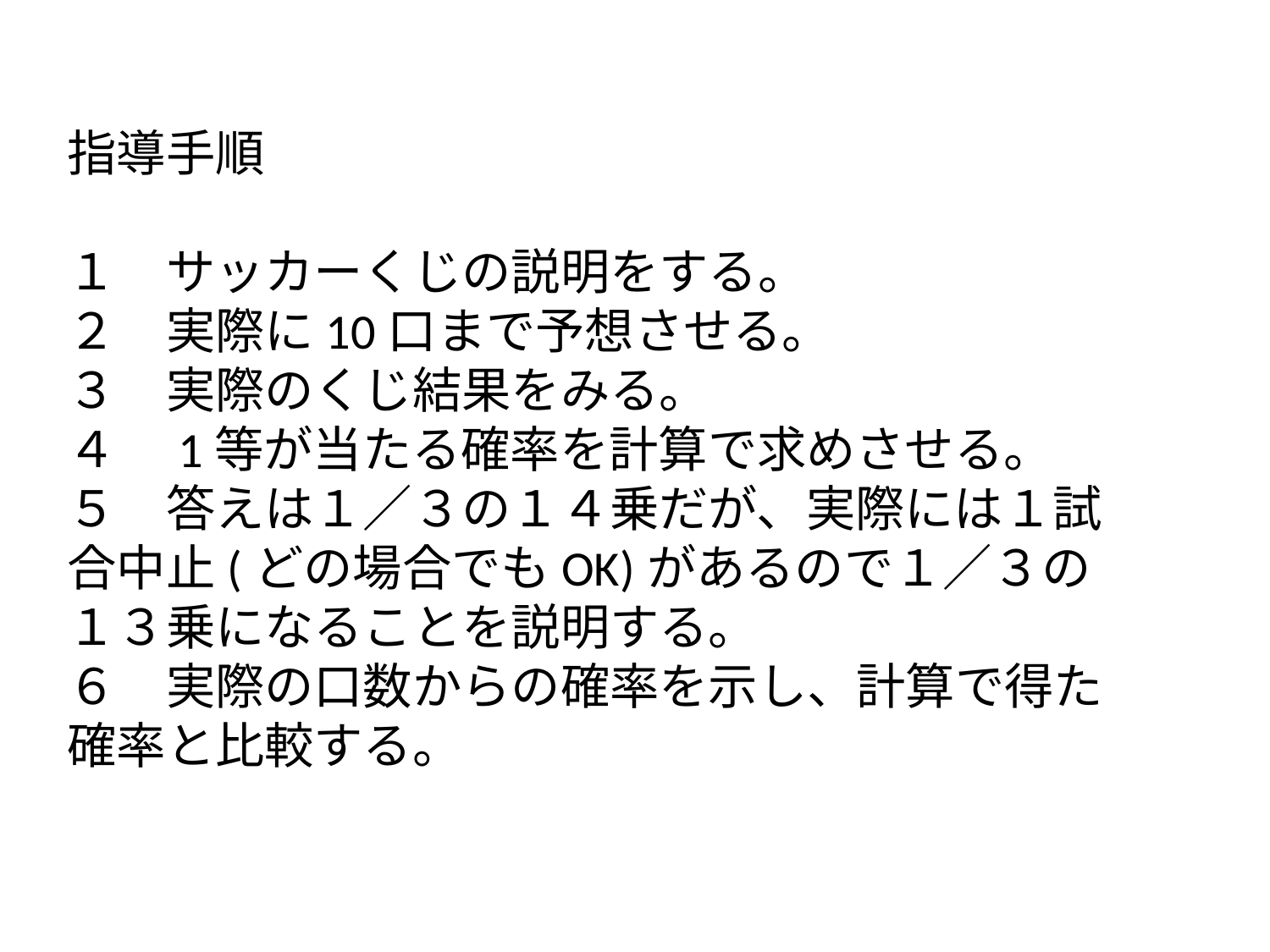

指導手順

１　サッカーくじの説明をする。
２　実際に10口まで予想させる。
３　実際のくじ結果をみる。
４　1等が当たる確率を計算で求めさせる。
５　答えは１／３の１４乗だが、実際には１試合中止(どの場合でもOK)があるので１／３の１３乗になることを説明する。
６　実際の口数からの確率を示し、計算で得た確率と比較する。